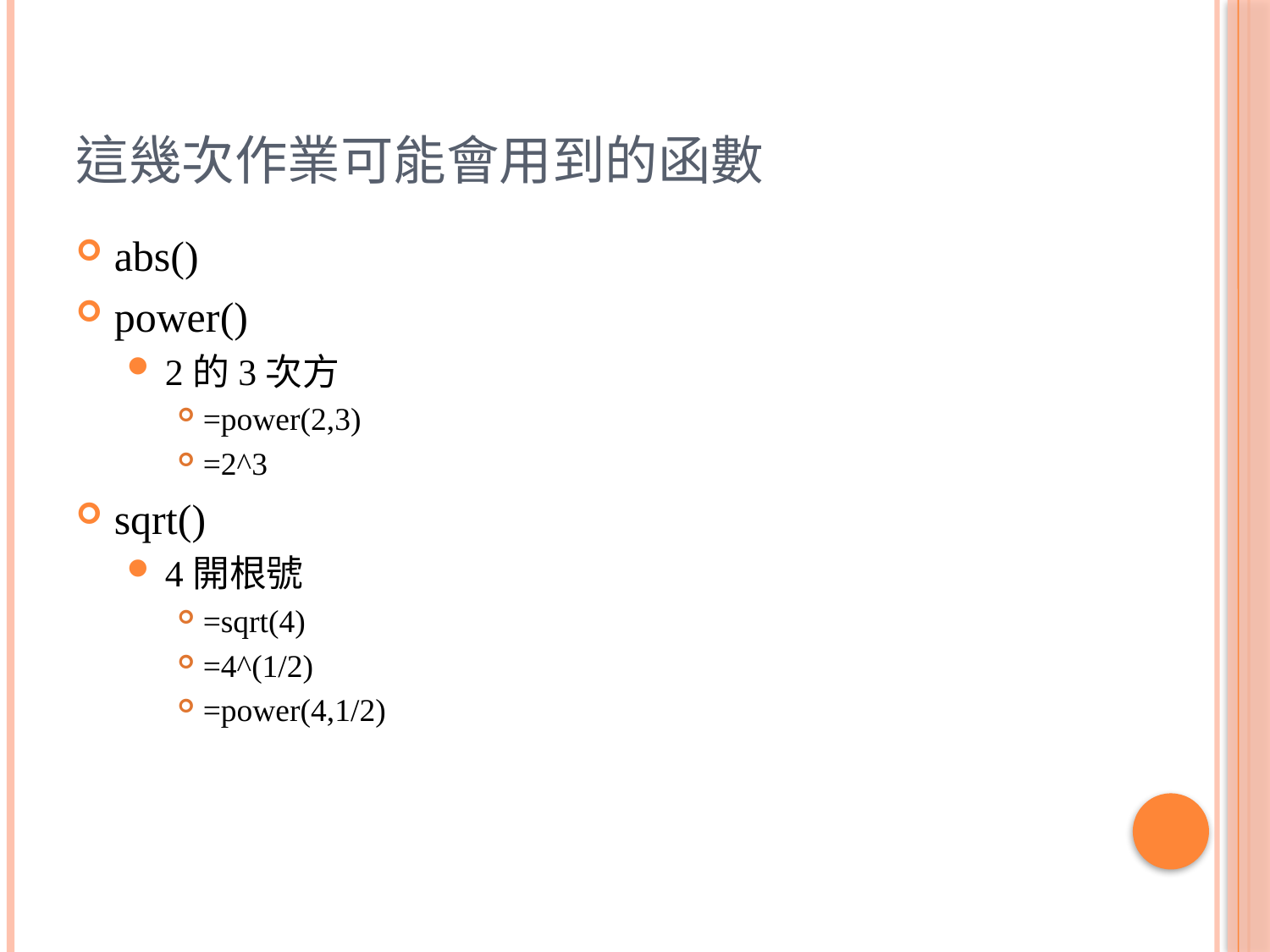

# 這幾次作業可能會用到的函數
abs()
power()
2的3次方
=power(2,3)
=2^3
sqrt()
4開根號
=sqrt(4)
=4^(1/2)
=power(4,1/2)